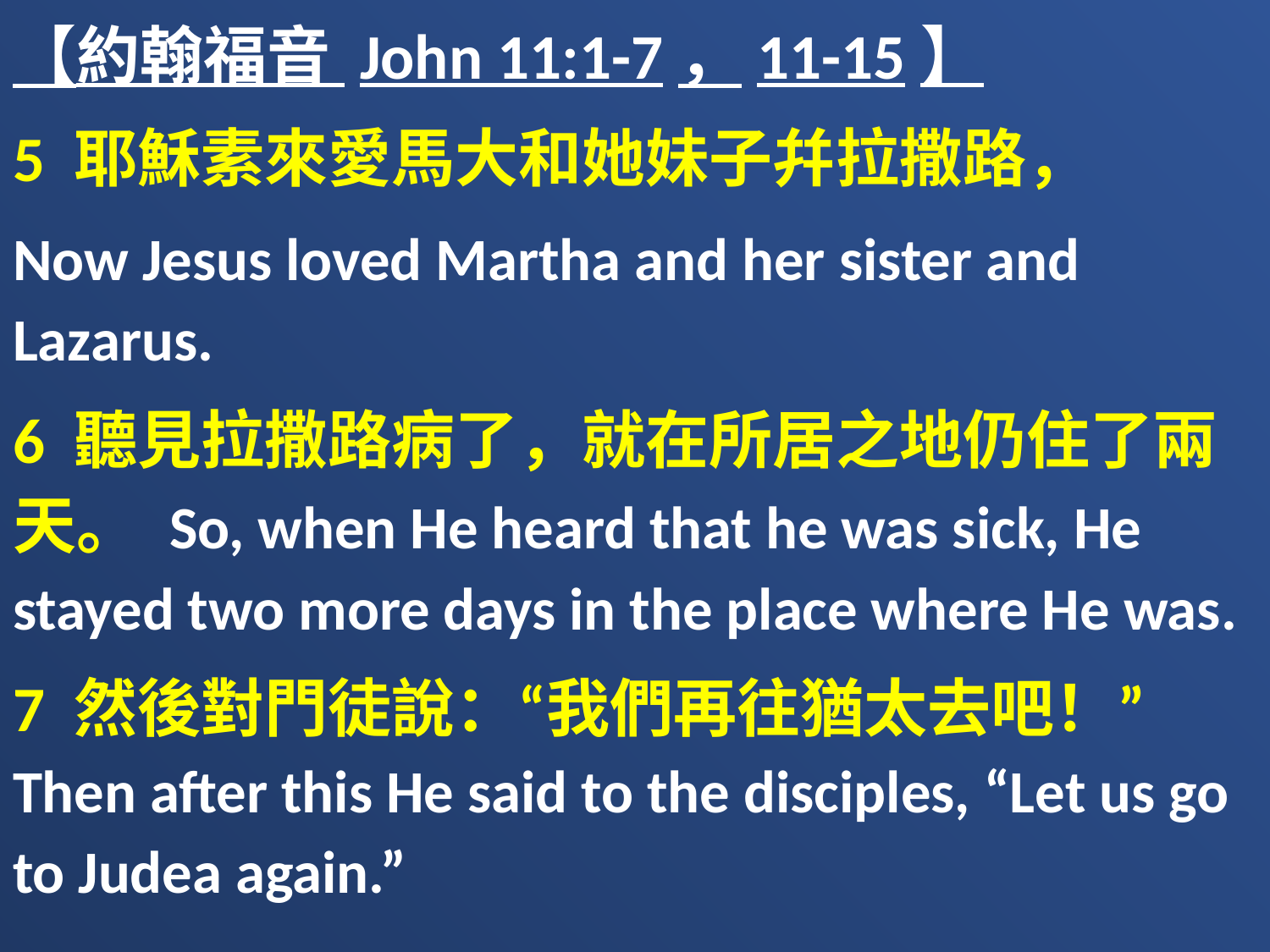

【約翰福音 John 11:1-7，11-15】
5 耶穌素來愛馬大和她妹子幷拉撒路，
Now Jesus loved Martha and her sister and Lazarus.
6 聽見拉撒路病了，就在所居之地仍住了兩天。 So, when He heard that he was sick, He stayed two more days in the place where He was.
7 然後對門徒說：“我們再往猶太去吧！” Then after this He said to the disciples, “Let us go to Judea again.”